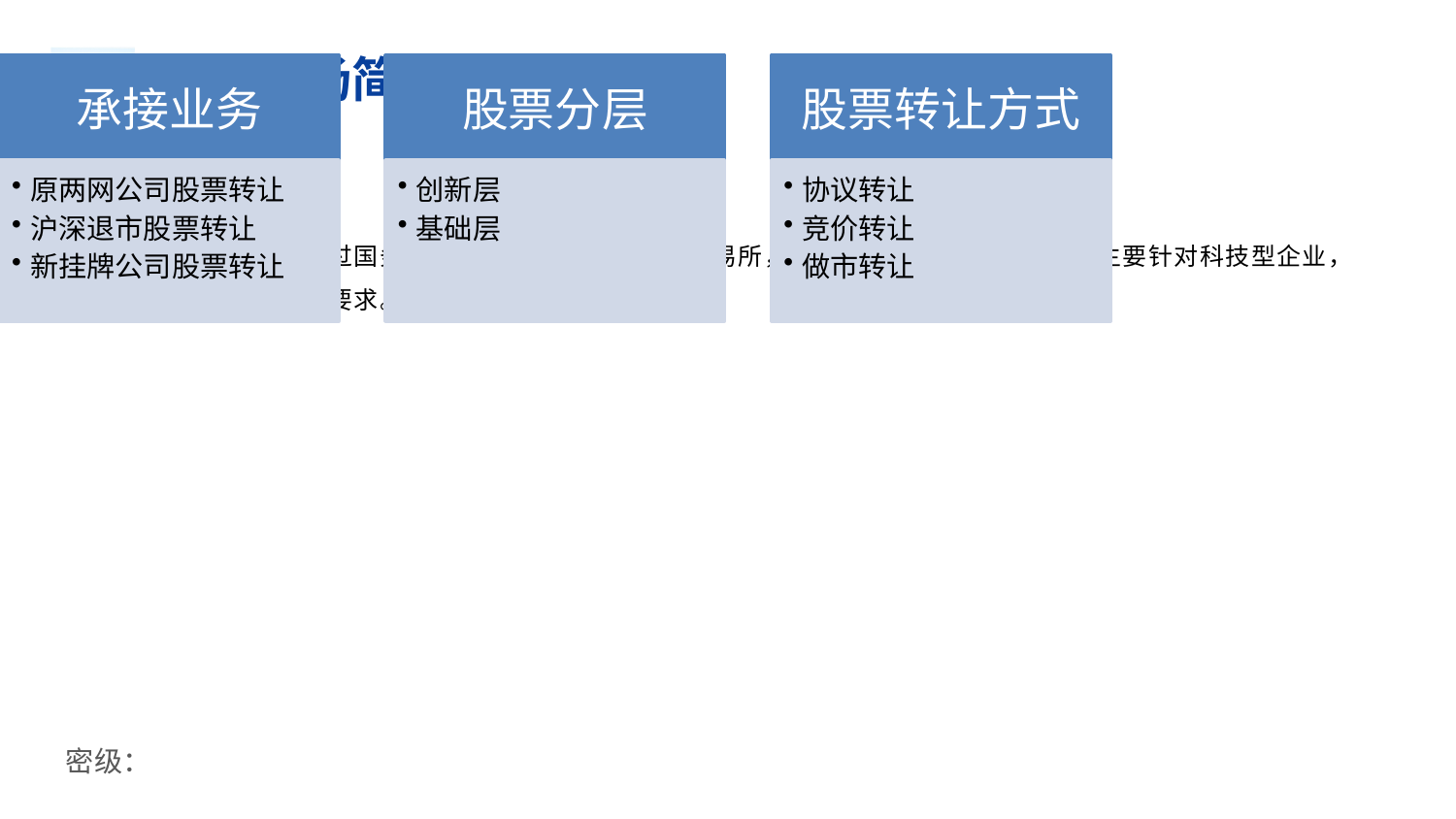

R:8
G:64
B:156
交易市场简介-股转市场
R:0
G:89
B:233
股转市场
俗称新三板，是经过国务院批准设立的全国性证券交易所，对上市公司的要求非常低，主要针对科技型企业，对盈利没有很高的要求。
R:0
G:183
B:255
R:250
G:135
B:56
承接业务
原两网公司股票转让
沪深退市股票转让
新挂牌公司股票转让
股票分层
创新层
基础层
股票转让方式
协议转让
竞价转让
做市转让
R:244
G:244
B:244